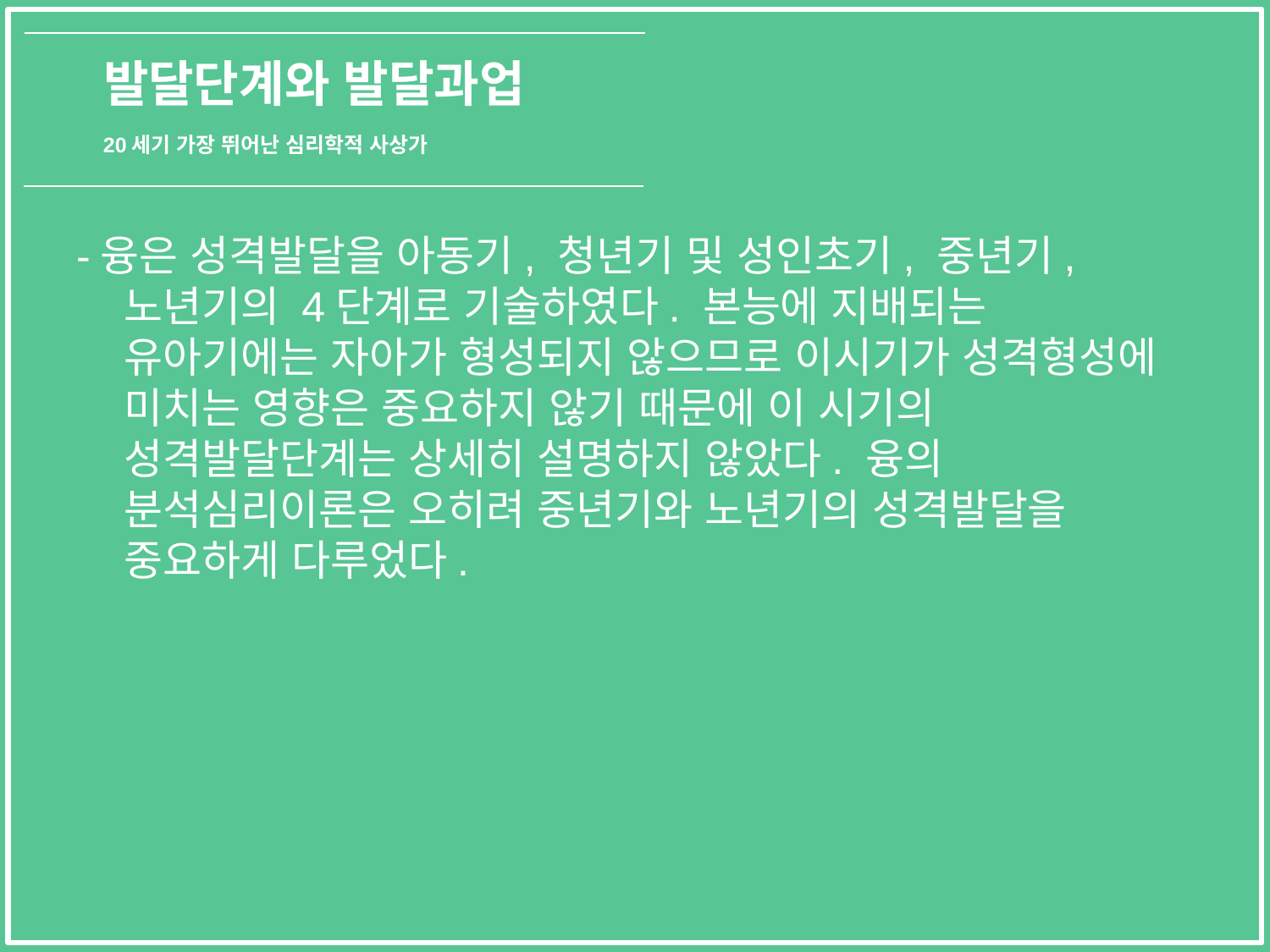

발달단계와 발달과업
20세기 가장 뛰어난 심리학적 사상가
-융은 성격발달을 아동기, 청년기 및 성인초기, 중년기, 노년기의 4단계로 기술하였다. 본능에 지배되는 유아기에는 자아가 형성되지 않으므로 이시기가 성격형성에 미치는 영향은 중요하지 않기 때문에 이 시기의 성격발달단계는 상세히 설명하지 않았다. 융의 분석심리이론은 오히려 중년기와 노년기의 성격발달을 중요하게 다루었다.